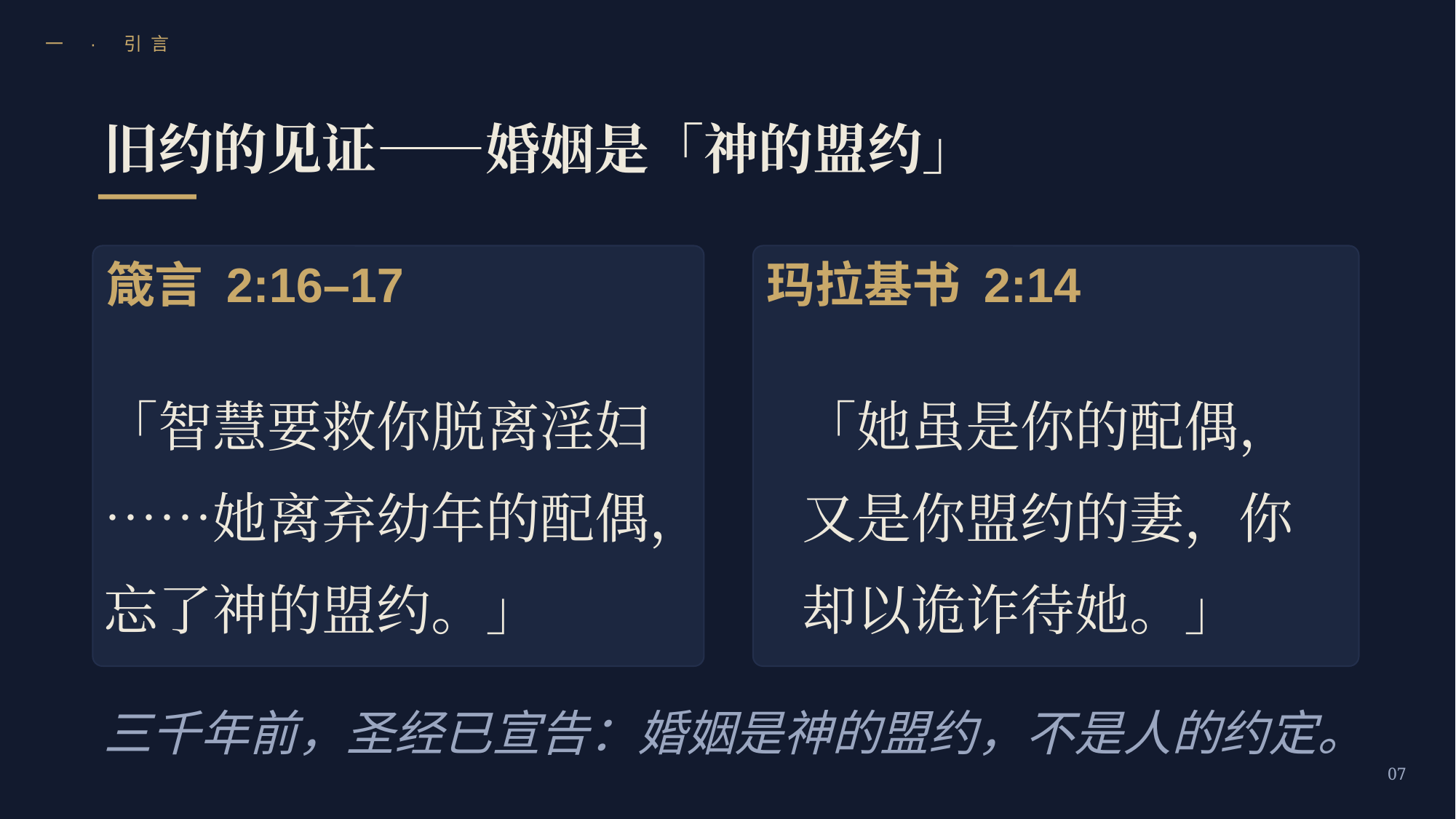

一 · 引言
旧约的见证——婚姻是「神的盟约」

箴言 2:16–17

玛拉基书 2:14

「智慧要救你脱离淫妇……她离弃幼年的配偶，忘了神的盟约。」
「她虽是你的配偶，又是你盟约的妻，你却以诡诈待她。」
三千年前，圣经已宣告：婚姻是神的盟约，不是人的约定。
07